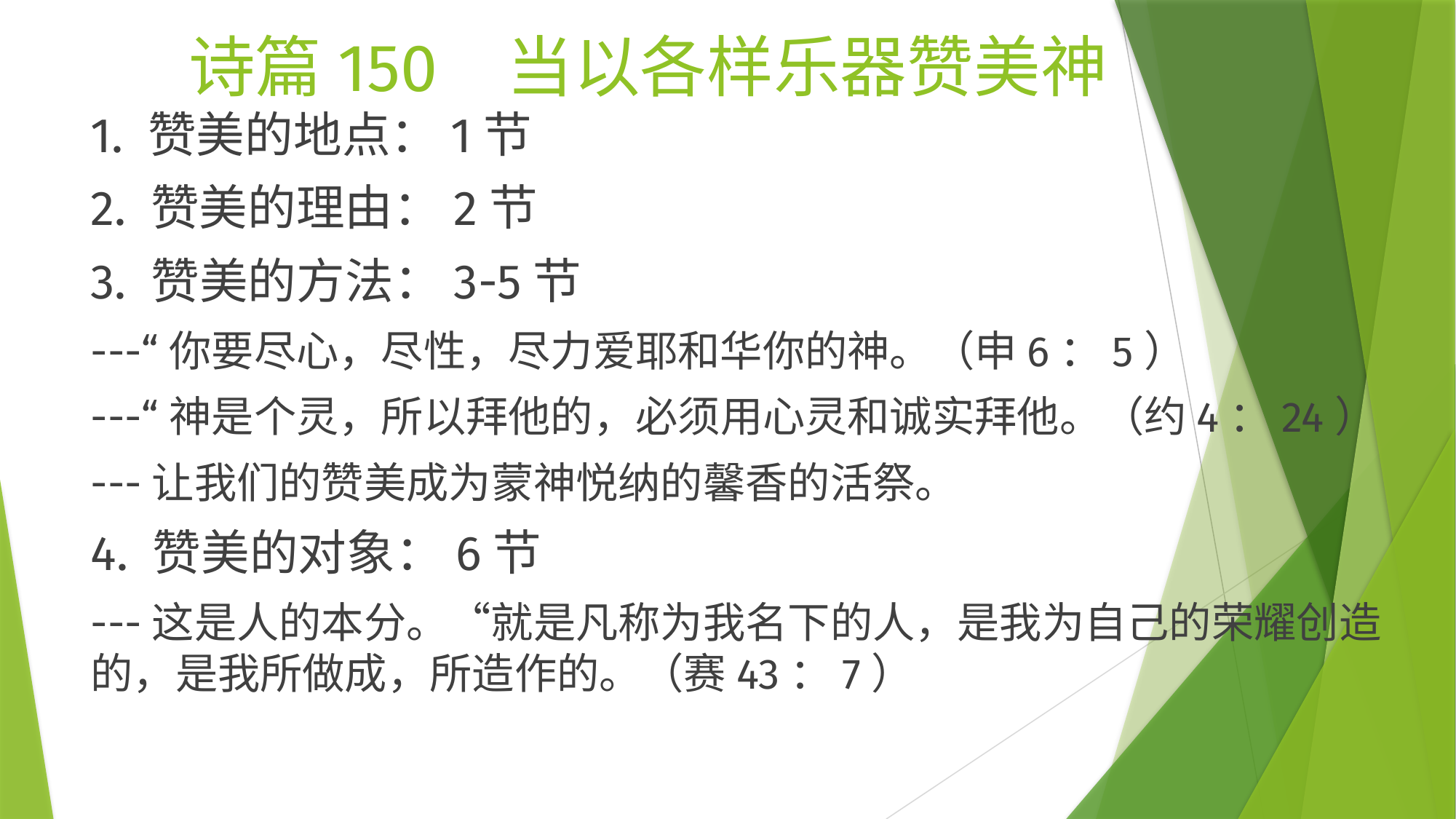

# 诗篇150   当以各样乐器赞美神
1. 赞美的地点：1节
2. 赞美的理由：2节
3. 赞美的方法：3-5节
---“你要尽心，尽性，尽力爱耶和华你的神。（申6：5）
---“神是个灵，所以拜他的，必须用心灵和诚实拜他。（约4：24）
---让我们的赞美成为蒙神悦纳的馨香的活祭。
4. 赞美的对象：6节
---这是人的本分。“就是凡称为我名下的人，是我为自己的荣耀创造的，是我所做成，所造作的。（赛43：7）